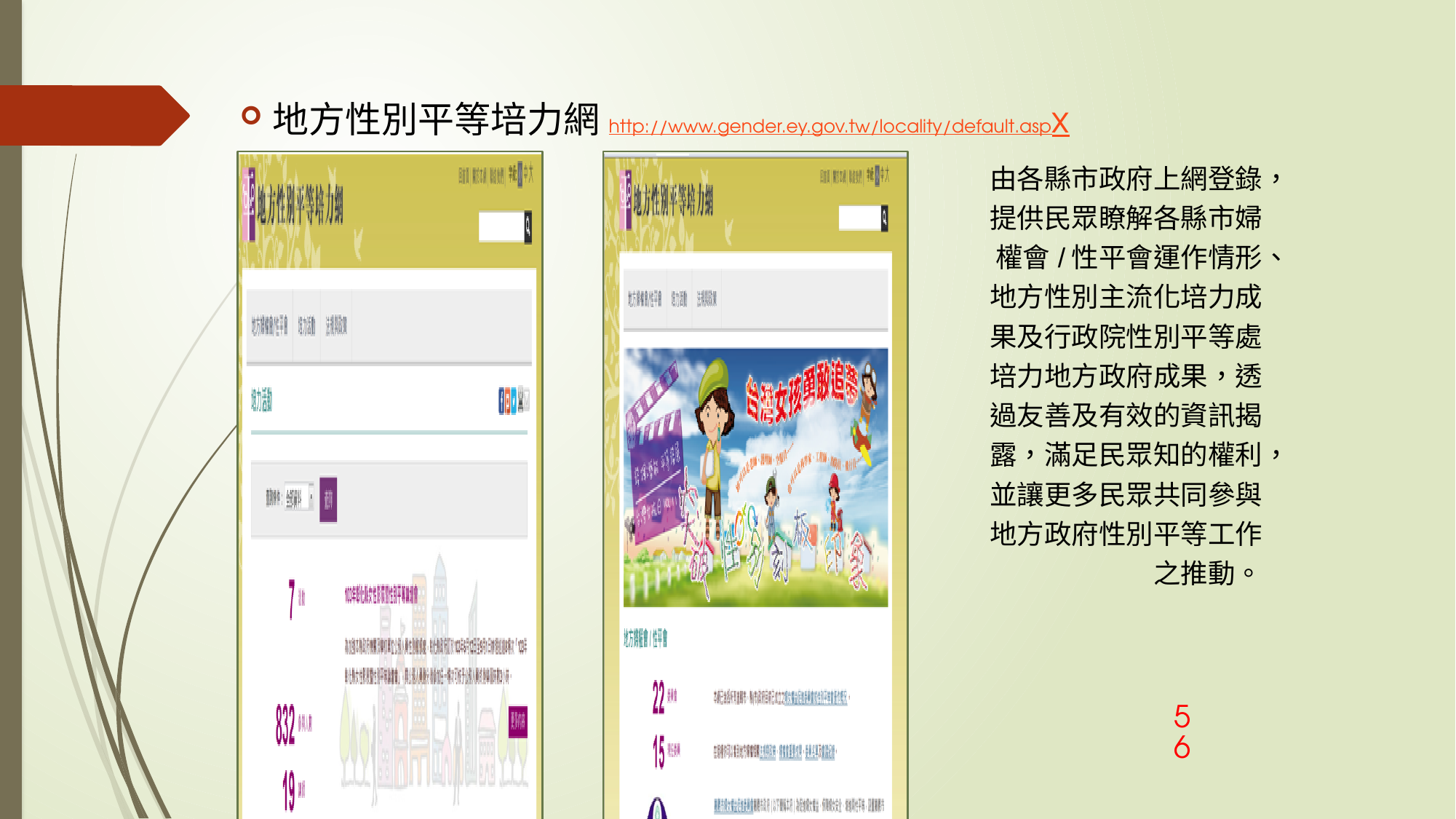

地方性別平等培力網http://www.gender.ey.gov.tw/locality/default.aspx

由各縣市政府上網登錄，提供民眾瞭解各縣市婦權會/性平會運作情形、地方性別主流化培力成果及行政院性別平等處培力地方政府成果，透過友善及有效的資訊揭露，滿足民眾知的權利，並讓更多民眾共同參與地方政府性別平等工作之推動。
56